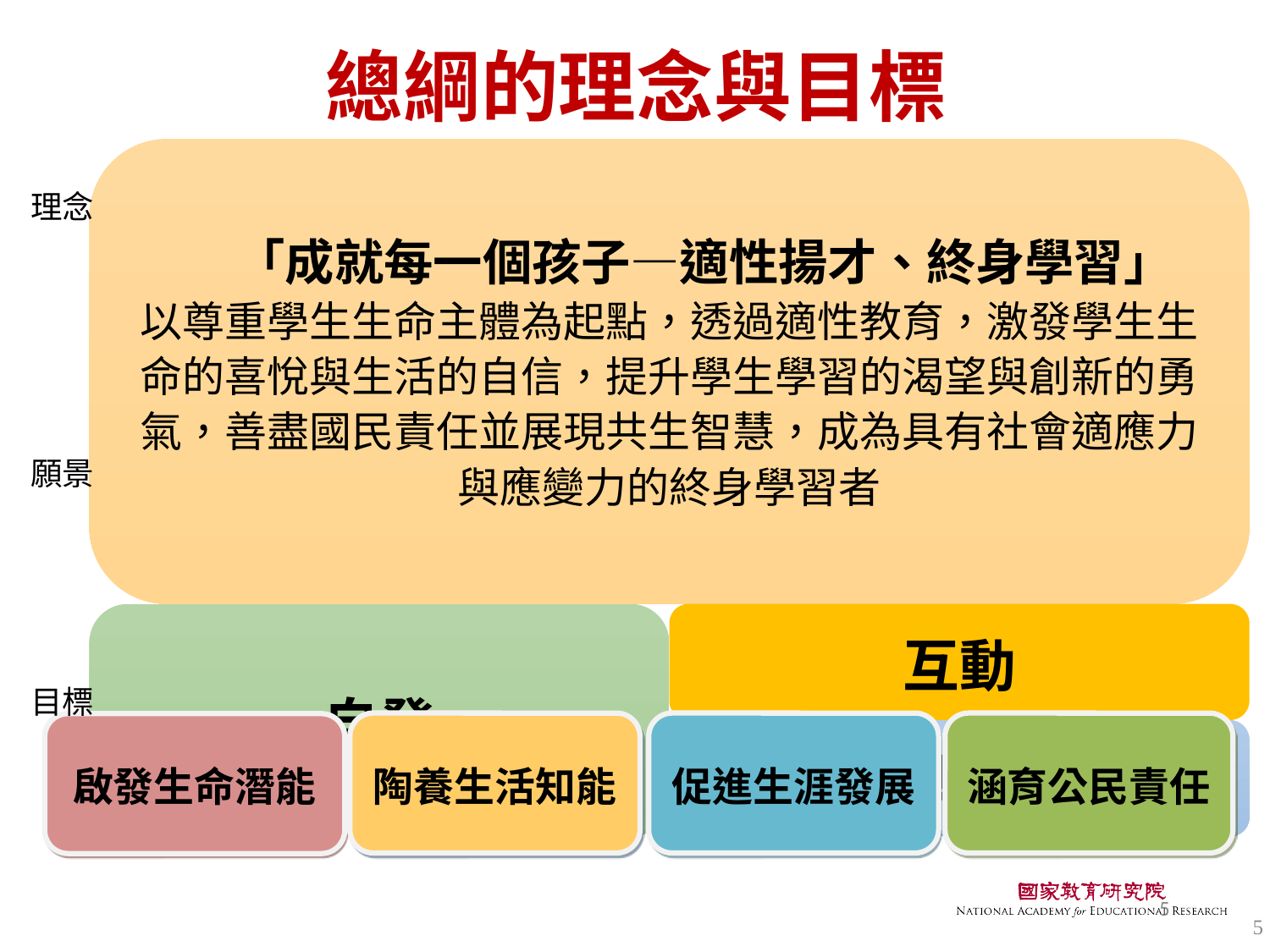

總綱的理念與目標
互動
共好
自發
理念

願景

目標

陶養生活知能

促進生涯發展

涵育公民責任

啟發生命潛能
5
5